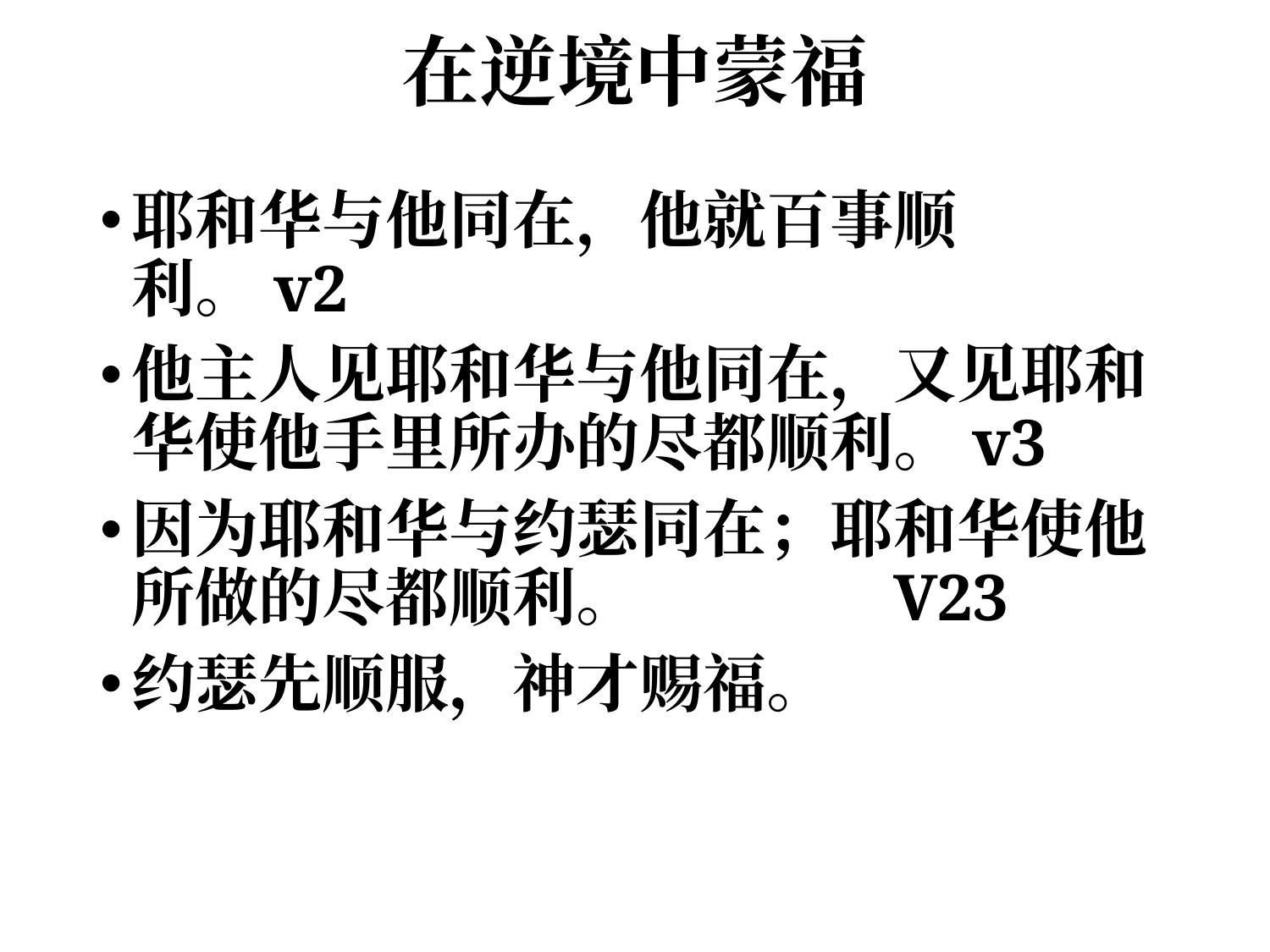

# 在逆境中蒙福
耶和华与他同在，他就百事顺利。v2
他主人见耶和华与他同在，又见耶和华使他手里所办的尽都顺利。v3
因为耶和华与约瑟同在；耶和华使他所做的尽都顺利。		V23
约瑟先顺服，神才赐福。